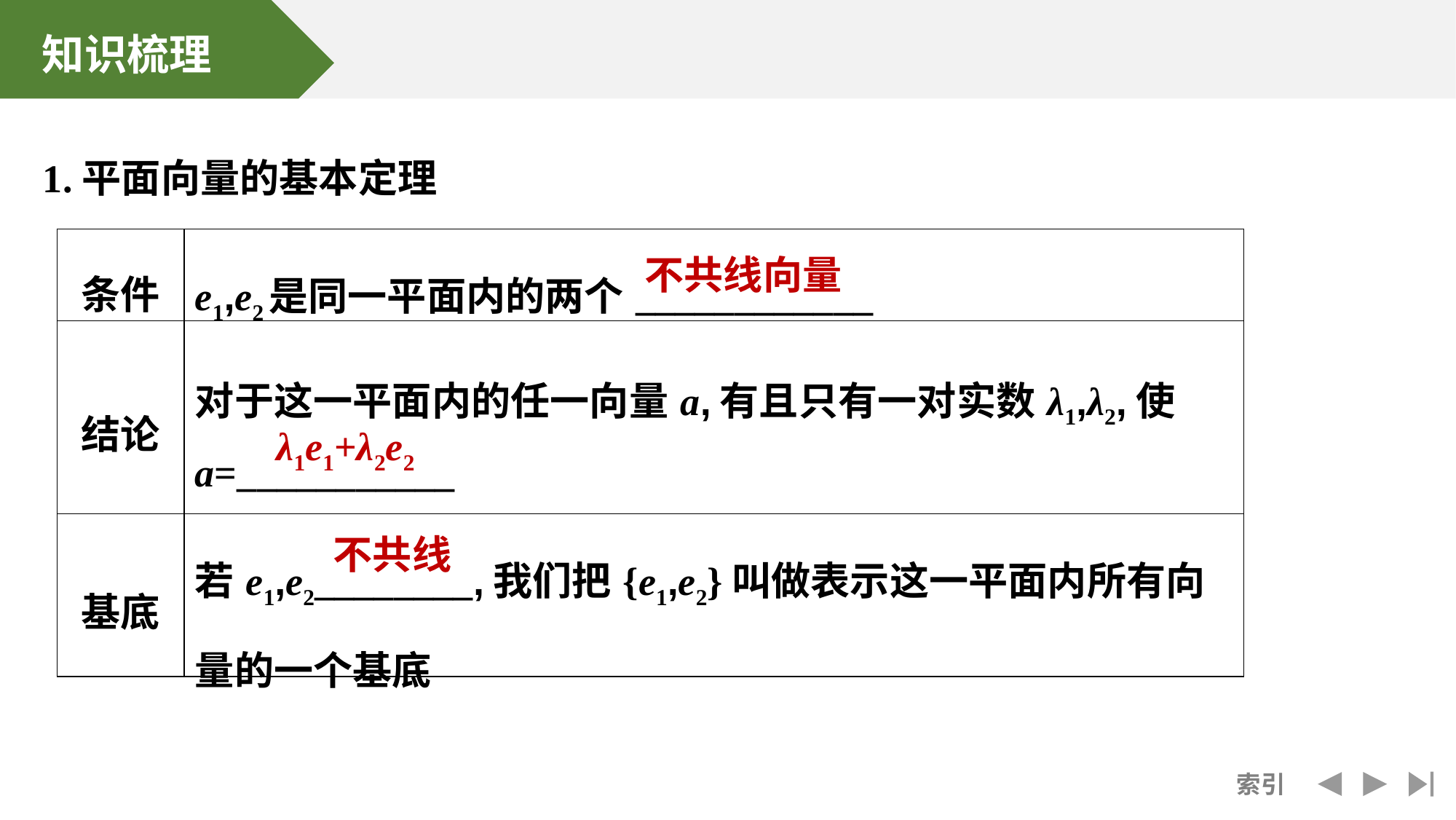

1.平面向量的基本定理
| 条件 | e1,e2是同一平面内的两个\_\_\_\_\_\_\_\_\_\_\_\_ |
| --- | --- |
| 结论 | 对于这一平面内的任一向量a,有且只有一对实数λ1,λ2,使a=\_\_\_\_\_\_\_\_\_\_\_ |
| 基底 | 若e1,e2\_\_\_\_\_\_\_\_,我们把{e1,e2}叫做表示这一平面内所有向量的一个基底 |
不共线向量
λ1e1+λ2e2
不共线